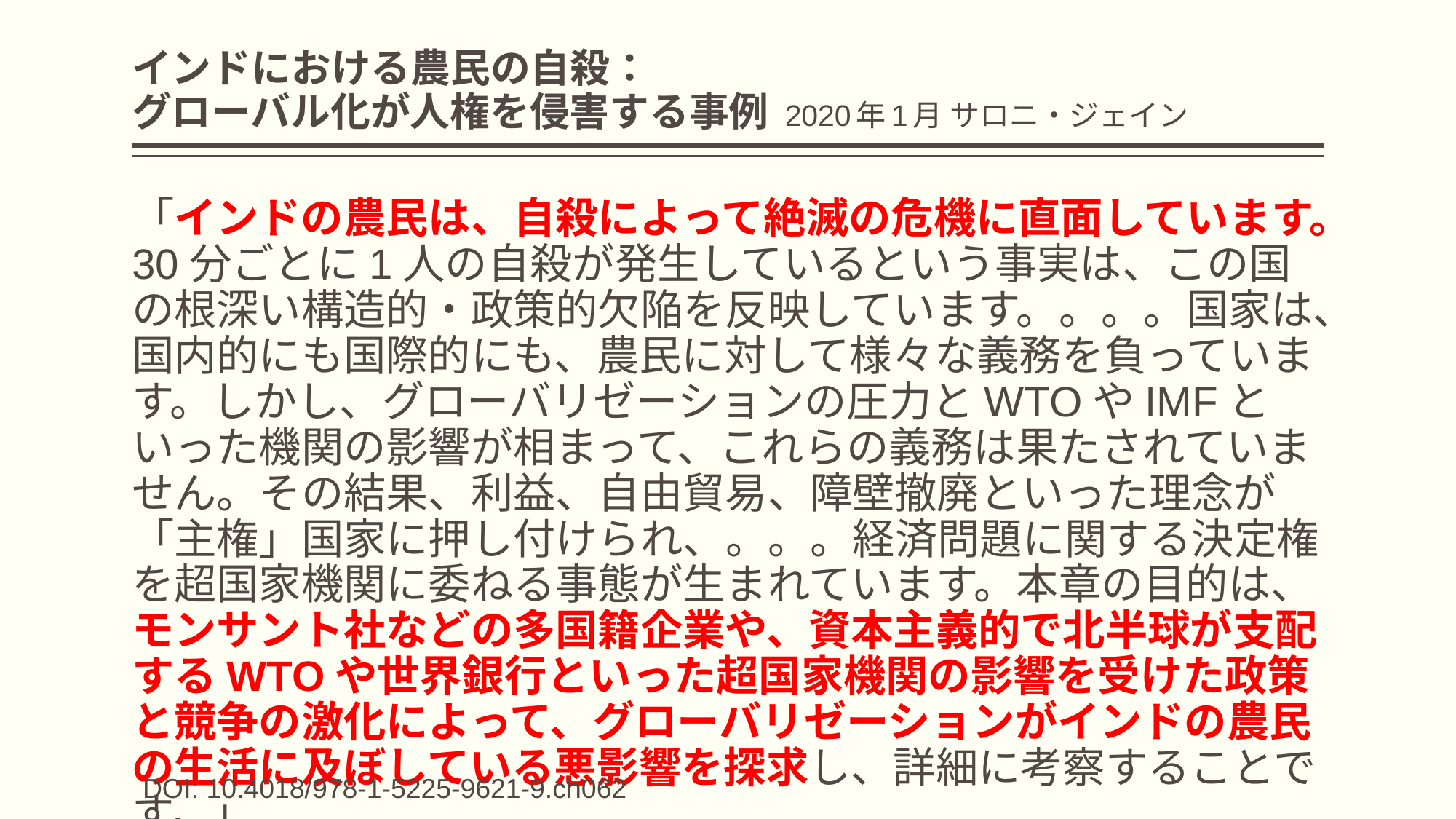

# インドにおける農民の自殺： グローバル化が人権を侵害する事例 2020年1月 サロニ・ジェイン
「インドの農民は、自殺によって絶滅の危機に直面しています。30分ごとに1人の自殺が発生しているという事実は、この国の根深い構造的・政策的欠陥を反映しています。。。。国家は、国内的にも国際的にも、農民に対して様々な義務を負っています。しかし、グローバリゼーションの圧力とWTOやIMFといった機関の影響が相まって、これらの義務は果たされていません。その結果、利益、自由貿易、障壁撤廃といった理念が「主権」国家に押し付けられ、。。。経済問題に関する決定権を超国家機関に委ねる事態が生まれています。本章の目的は、モンサント社などの多国籍企業や、資本主義的で北半球が支配するWTOや世界銀行といった超国家機関の影響を受けた政策と競争の激化によって、グローバリゼーションがインドの農民の生活に及ぼしている悪影響を探求し、詳細に考察することです。」
DOI: 10.4018/978-1-5225-9621-9.ch062